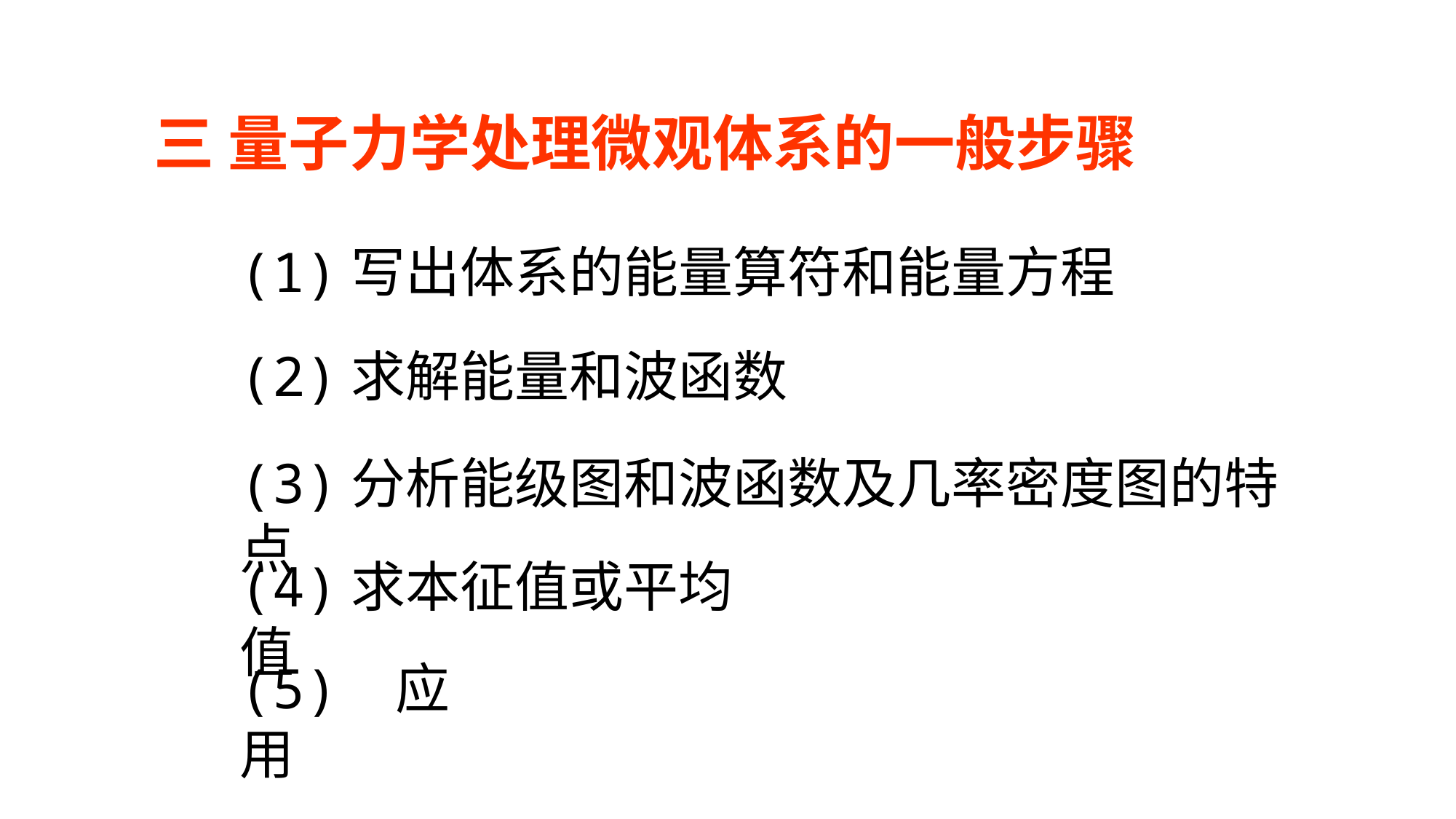

三 量子力学处理微观体系的一般步骤
(1)写出体系的能量算符和能量方程
(2)求解能量和波函数
(3)分析能级图和波函数及几率密度图的特点
(4)求本征值或平均值
(5)应用